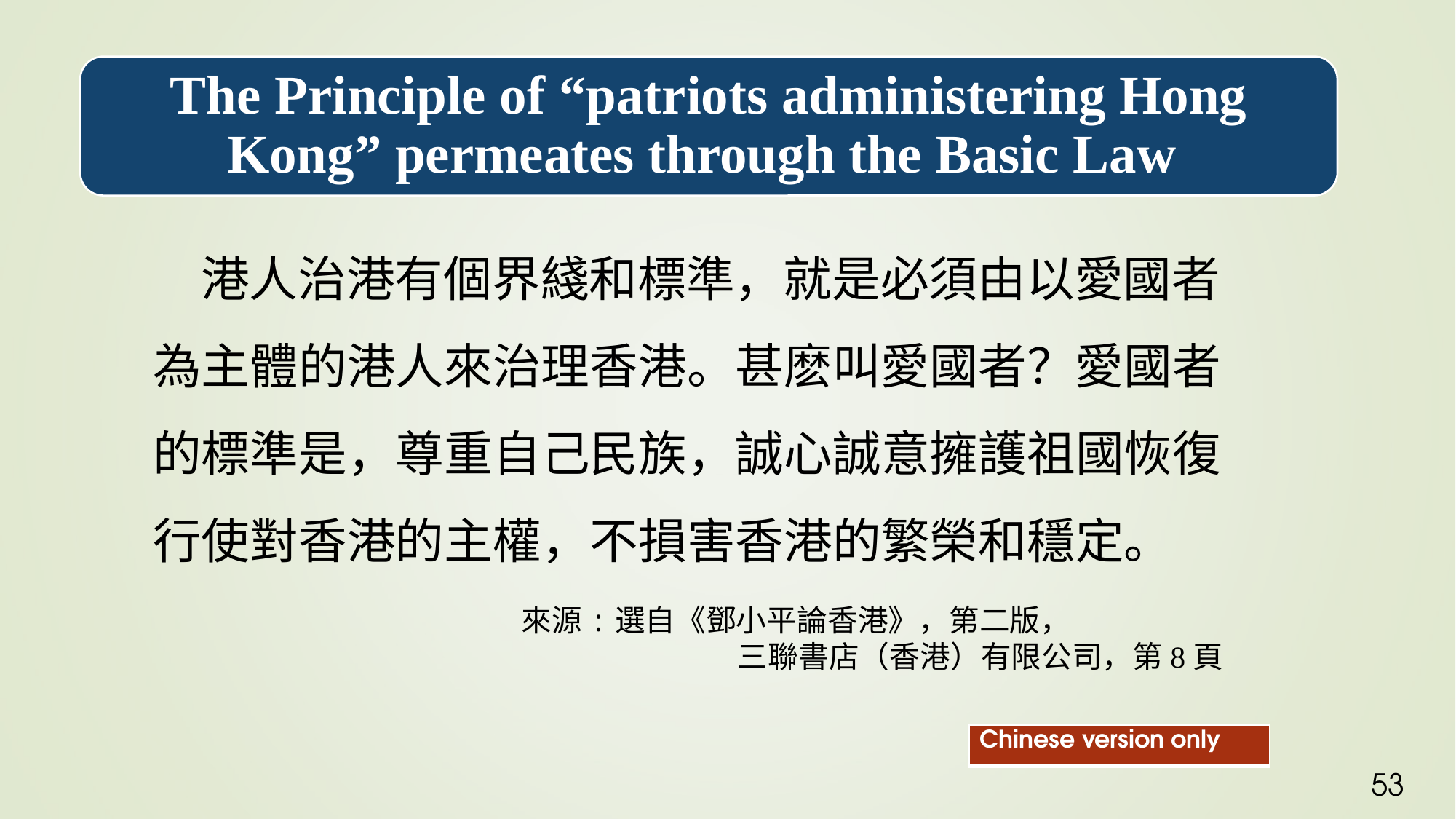

The Principle of “patriots administering Hong Kong” permeates through the Basic Law
    港人治港有個界綫和標準，就是必須由以愛國者為主體的港人來治理香港。甚麽叫愛國者？愛國者的標準是，尊重自己民族，誠心誠意擁護祖國恢復行使對香港的主權，不損害香港的繁榮和穩定。
                               來源:選自《鄧小平論香港》，第二版，
三聯書店（香港）有限公司，第8頁

| Chinese version only |
| --- |
53